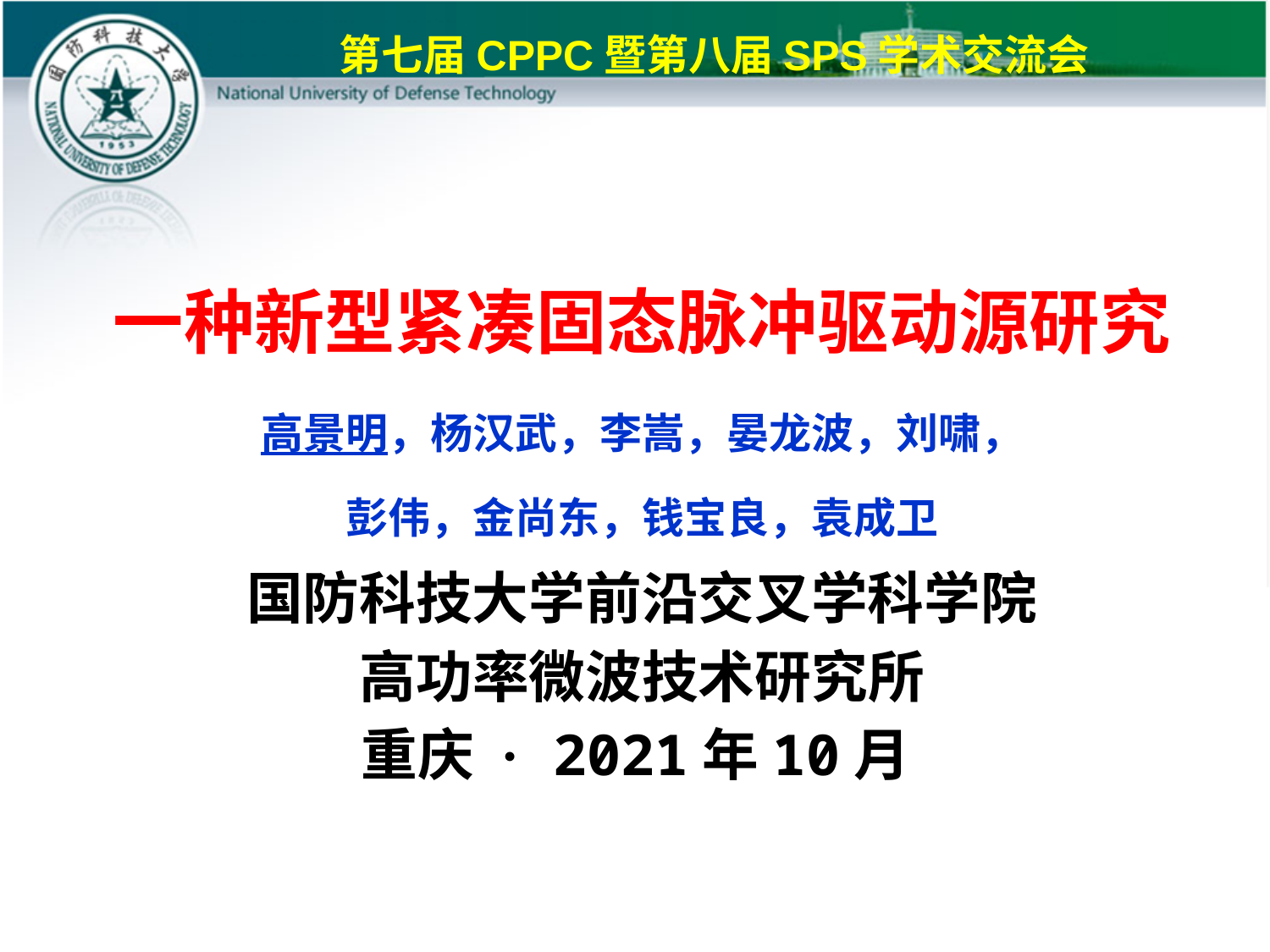

第七届CPPC暨第八届SPS学术交流会
一种新型紧凑固态脉冲驱动源研究
高景明，杨汉武，李嵩，晏龙波，刘啸，
彭伟，金尚东，钱宝良，袁成卫
国防科技大学前沿交叉学科学院
高功率微波技术研究所
重庆 · 2021年10月